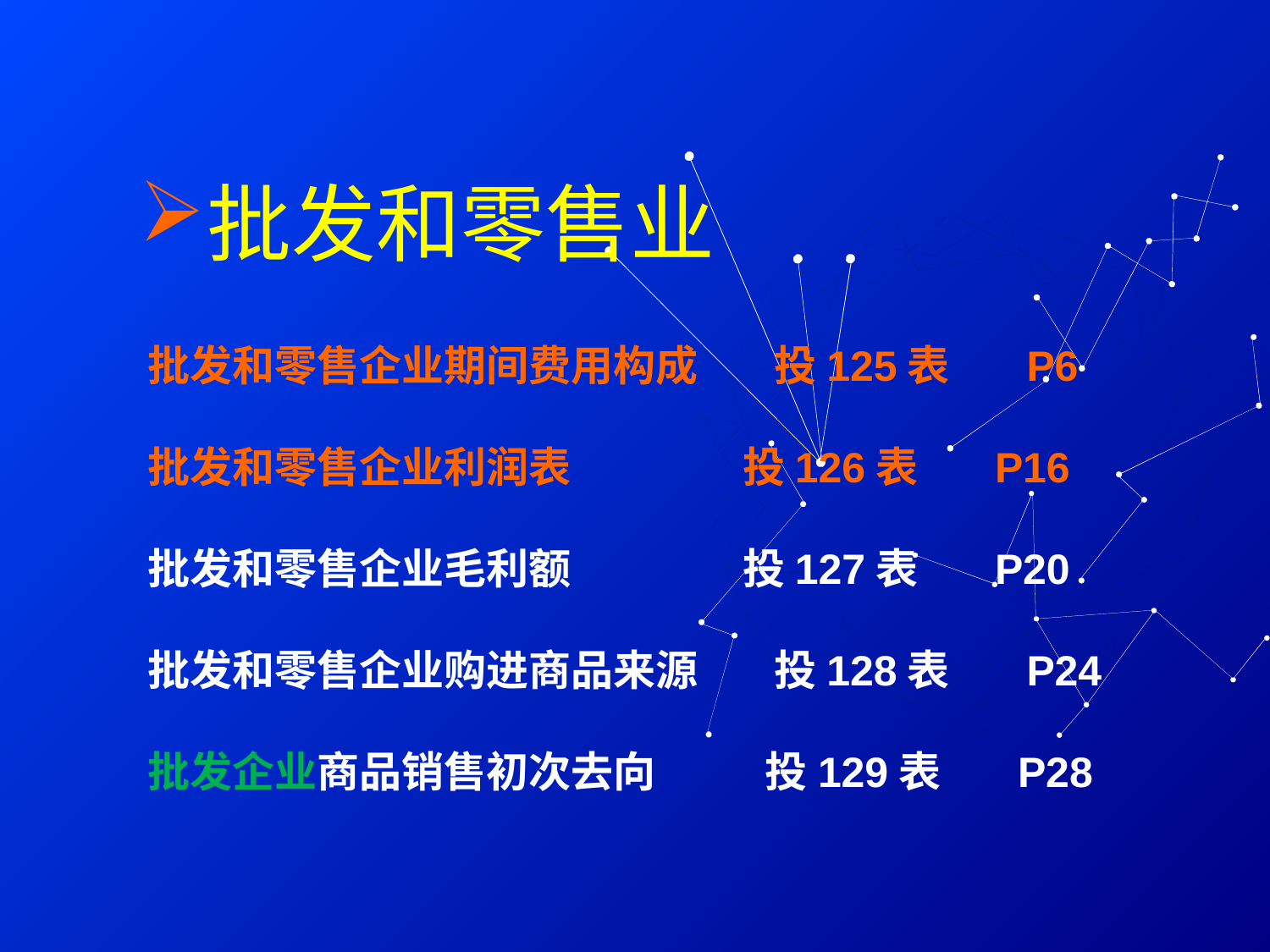

批发和零售业
批发和零售企业期间费用构成        投125表       P6
批发和零售企业利润表                  投126表       P16
批发和零售企业毛利额                  投127表       P20
批发和零售企业购进商品来源        投128表       P24
批发企业商品销售初次去向            投129表       P28